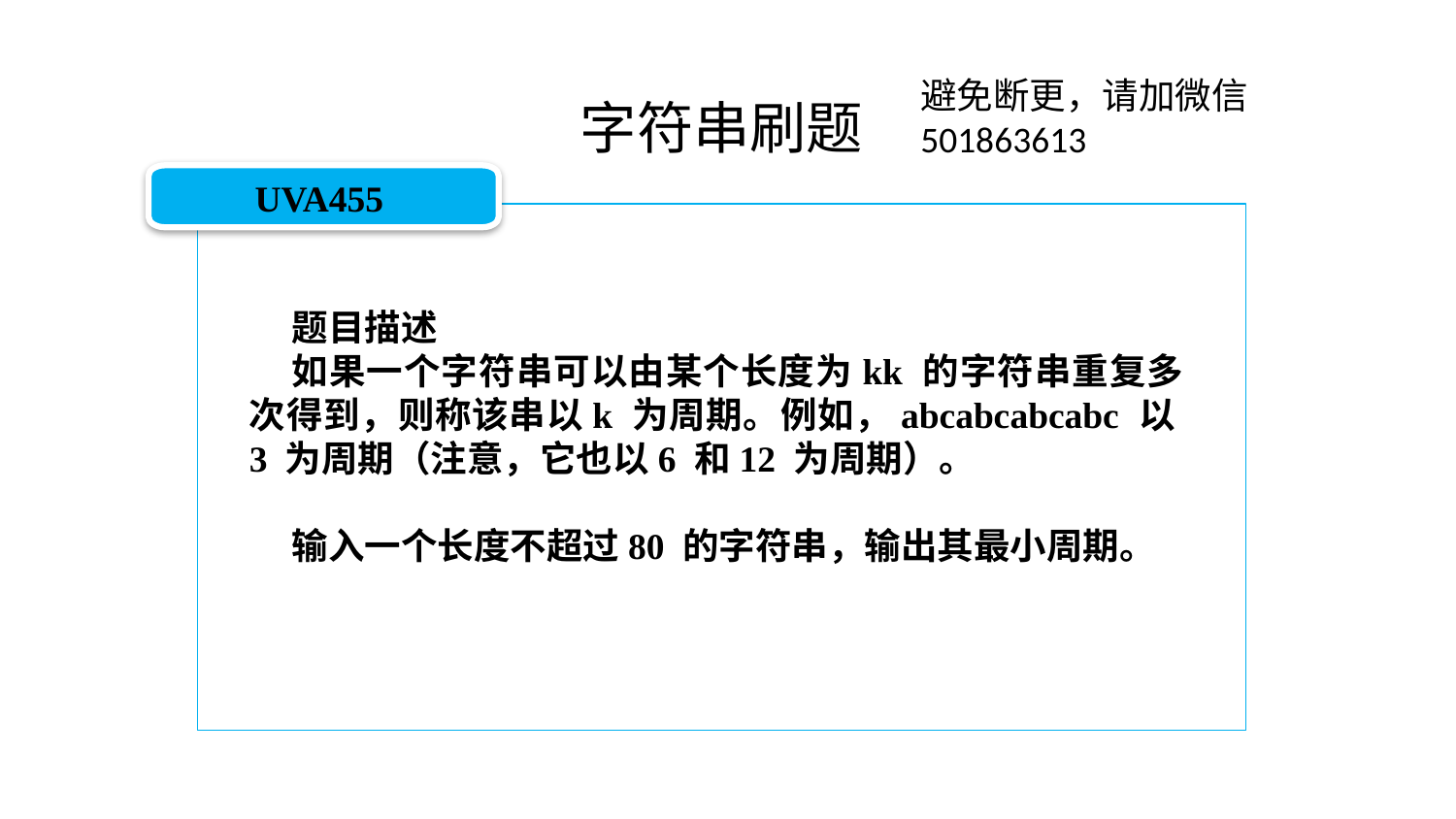

字符串刷题
避免断更，请加微信501863613

UVA455
题目描述
如果一个字符串可以由某个长度为kk 的字符串重复多次得到，则称该串以k 为周期。例如，abcabcabcabc 以3 为周期（注意，它也以6 和12 为周期）。

输入一个长度不超过80 的字符串，输出其最小周期。

5